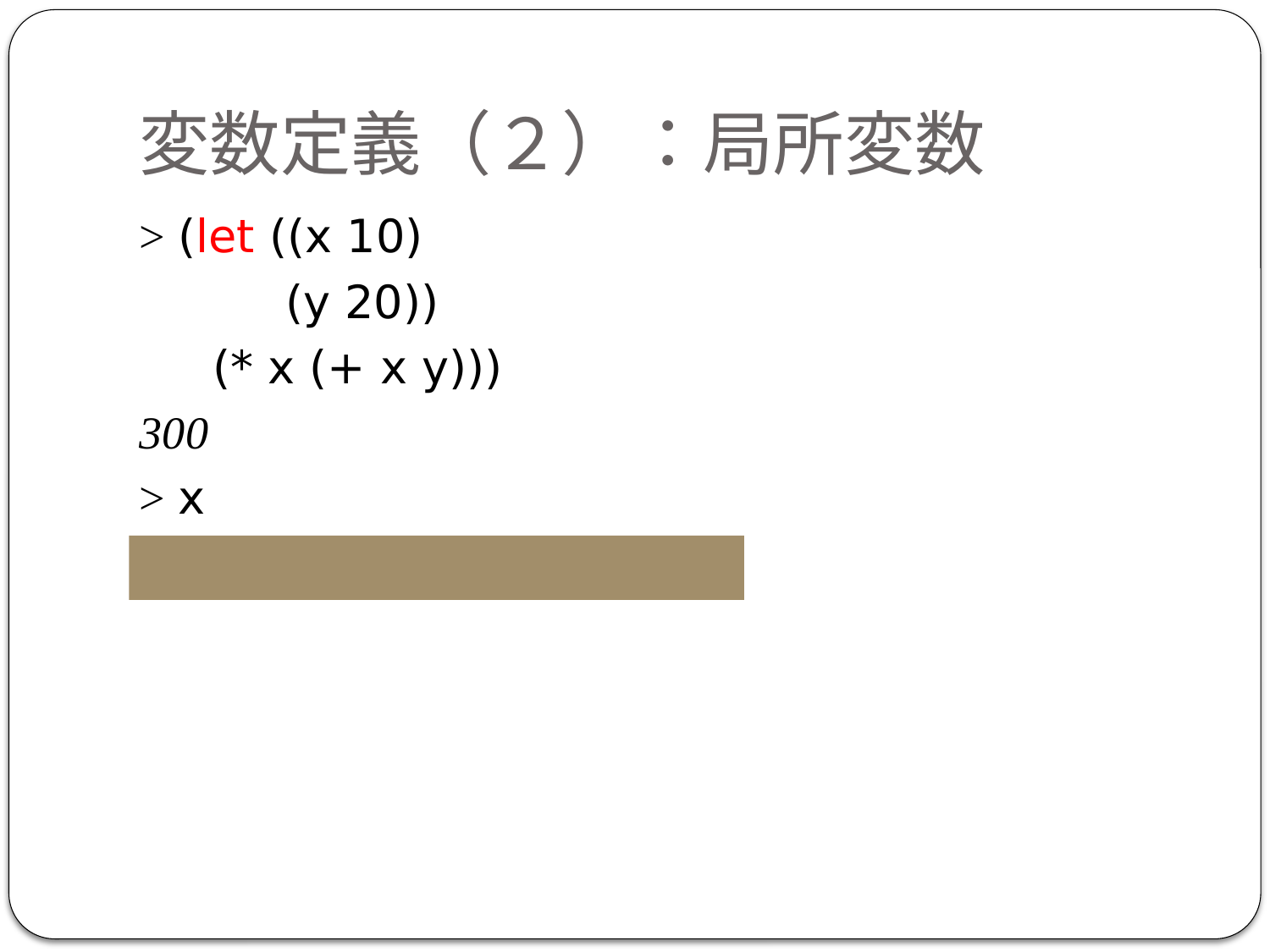

# 変数定義（２）：局所変数
> (let ((x 10)
          (y 20))
     (* x (+ x y)))
300
> x
Error:  x is an unbound symbol.